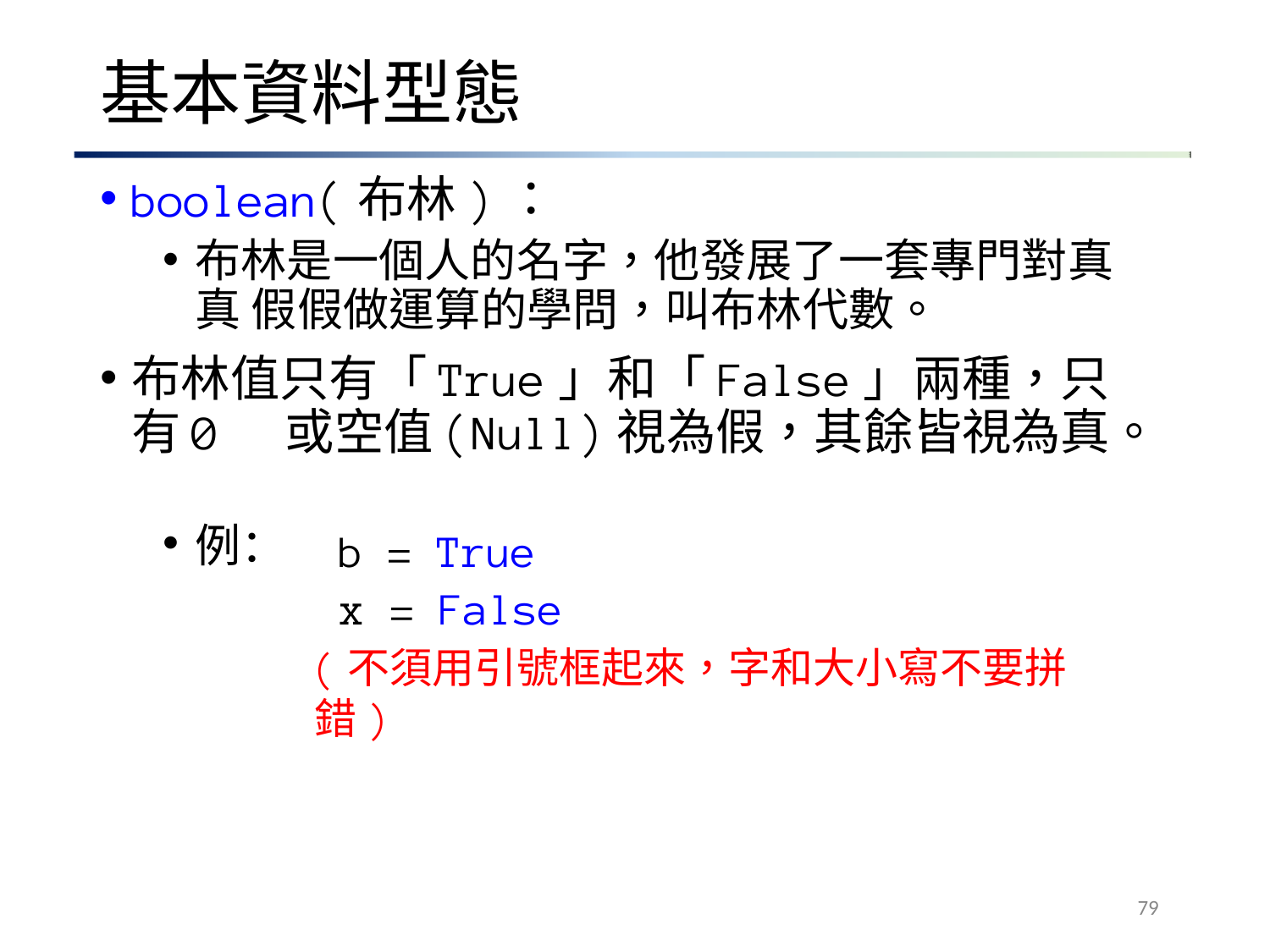

# 基本資料型態
boolean(布林)：
布林是一個人的名字，他發展了一套專門對真真 假假做運算的學問，叫布林代數。
布林值只有「True」和「False」兩種，只有0  或空值(Null)視為假，其餘皆視為真。
| 例： | b | = | True |
| --- | --- | --- | --- |
|  | x | = | False |
(不須用引號框起來，字和大小寫不要拼錯)
79